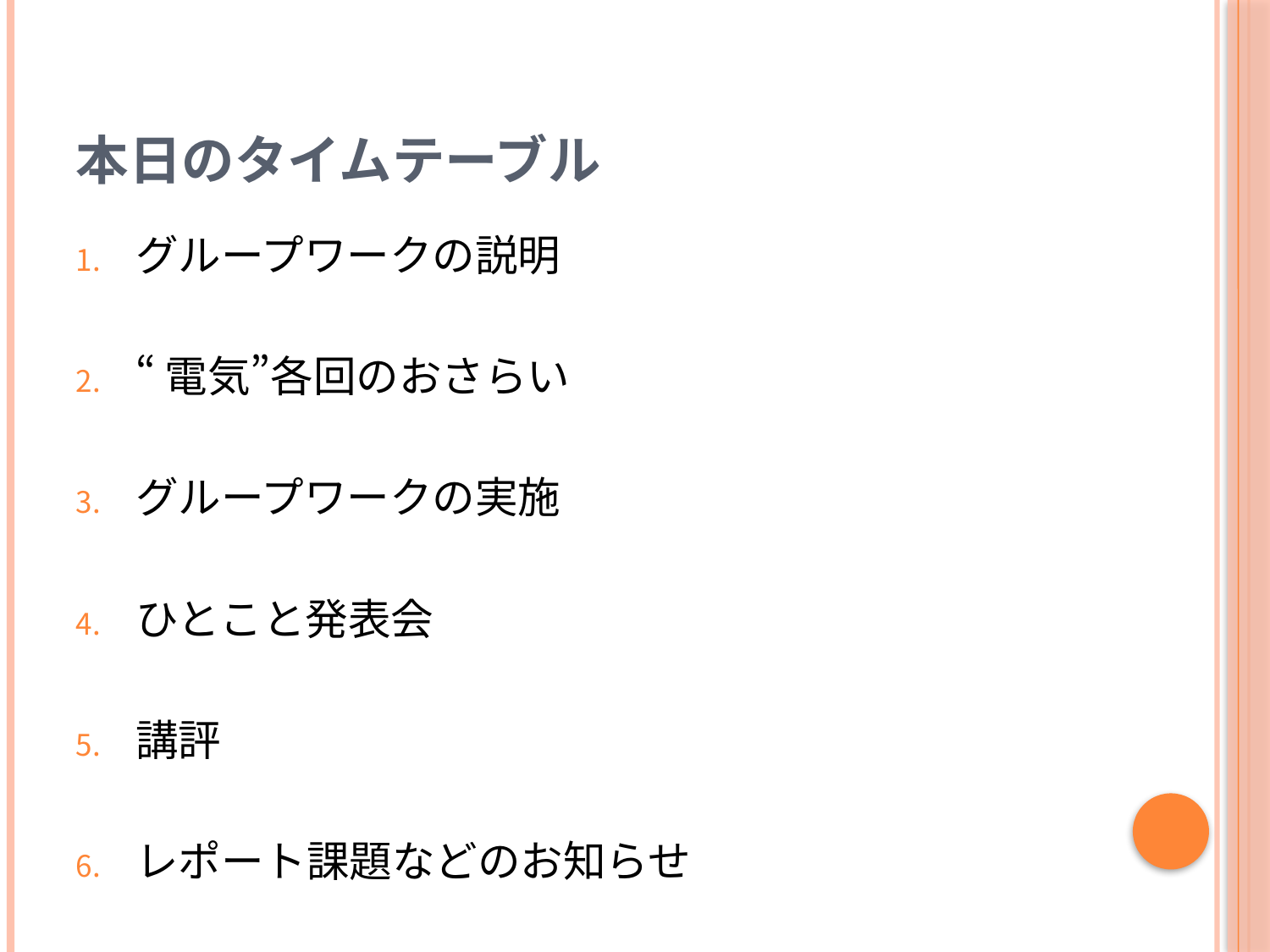

# 本日のタイムテーブル
グループワークの説明

“電気”各回のおさらい

グループワークの実施

ひとこと発表会

講評

レポート課題などのお知らせ